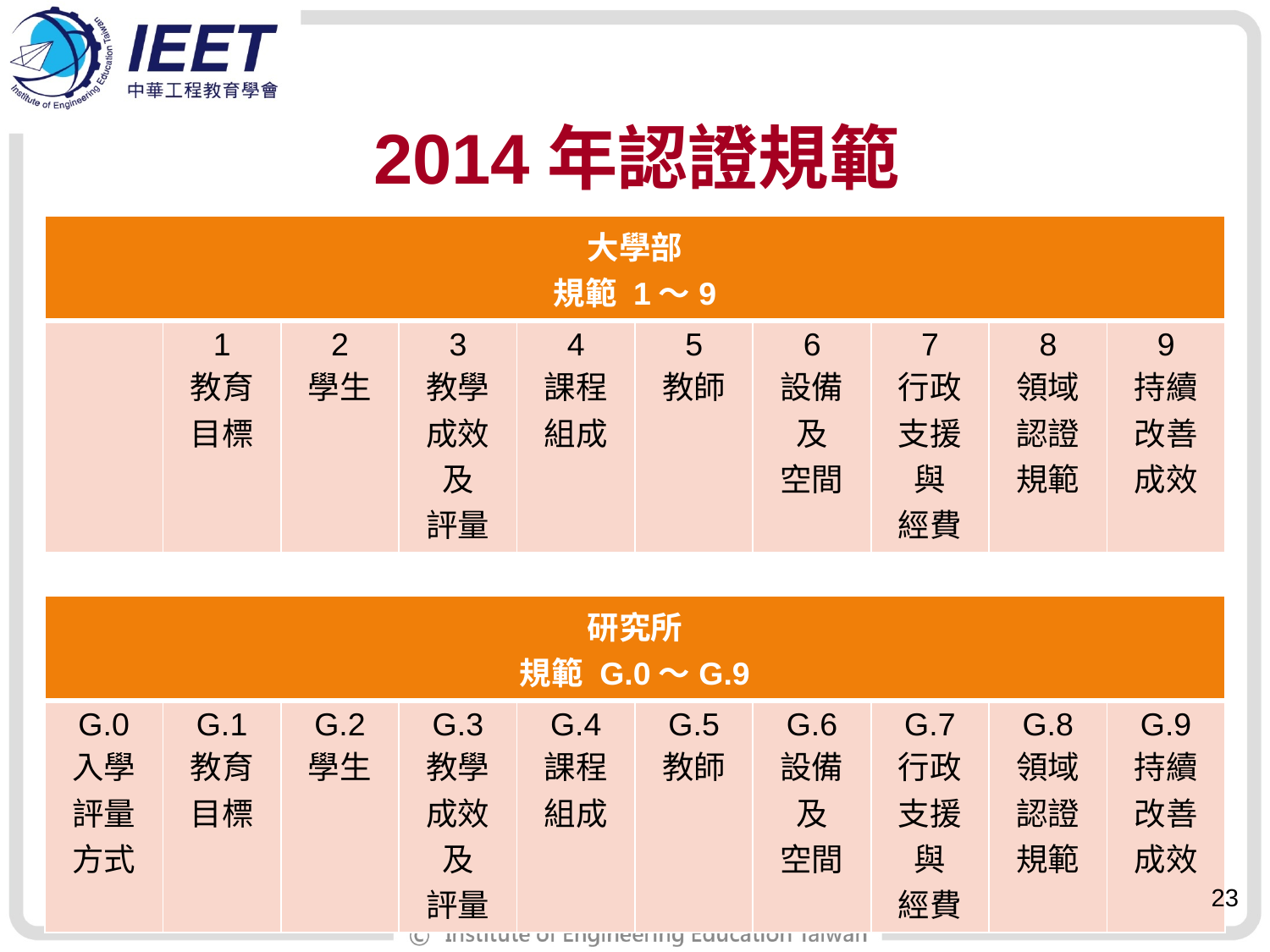

# 2014年認證規範
| 大學部 規範 1～9 |  |  |  |  |  |  |  |  |  |
| --- | --- | --- | --- | --- | --- | --- | --- | --- | --- |
|  | 1 教育目標 | 2 學生 | 3 教學成效及 評量 | 4 課程組成 | 5 教師 | 6 設備及 空間 | 7 行政支援與 經費 | 8 領域認證規範 | 9 持續改善成效 |
| 研究所 規範 G.0～G.9 |  |  |  |  |  |  |  |  |  |
| --- | --- | --- | --- | --- | --- | --- | --- | --- | --- |
| G.0 入學評量方式 | G.1 教育目標 | G.2 學生 | G.3 教學成效及 評量 | G.4 課程組成 | G.5 教師 | G.6 設備及 空間 | G.7 行政支援與 經費 | G.8 領域認證規範 | G.9 持續改善成效 |
23